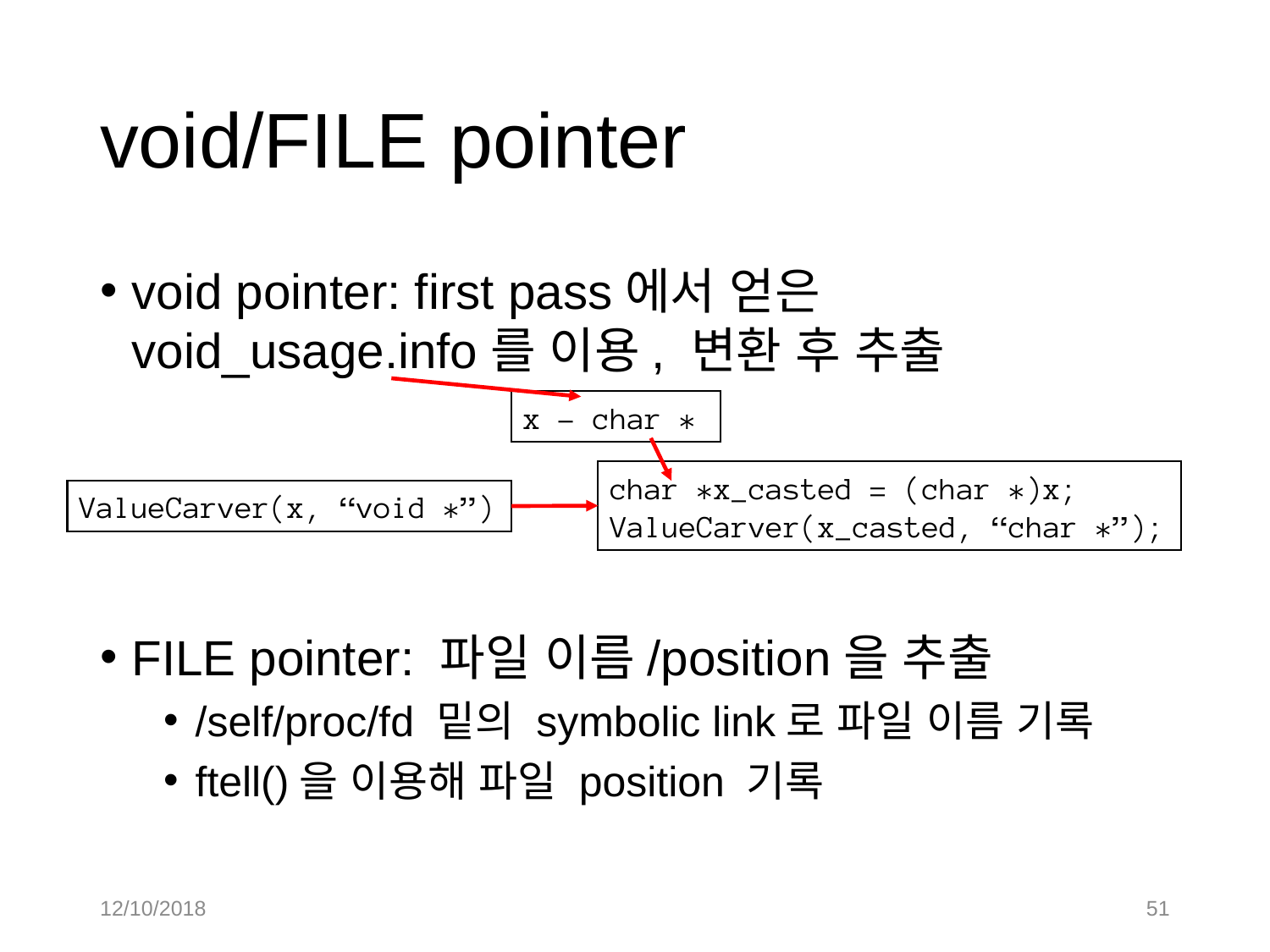

# void/FILE pointer
void pointer: first pass에서 얻은 void_usage.info를 이용, 변환 후 추출

FILE pointer: 파일 이름/position을 추출
/self/proc/fd 밑의 symbolic link로 파일 이름 기록
ftell()을 이용해 파일 position 기록
x - char *
char *x_casted = (char *)x;
ValueCarver(x_casted, “char *”);
ValueCarver(x, “void *”)
12/10/2018
51